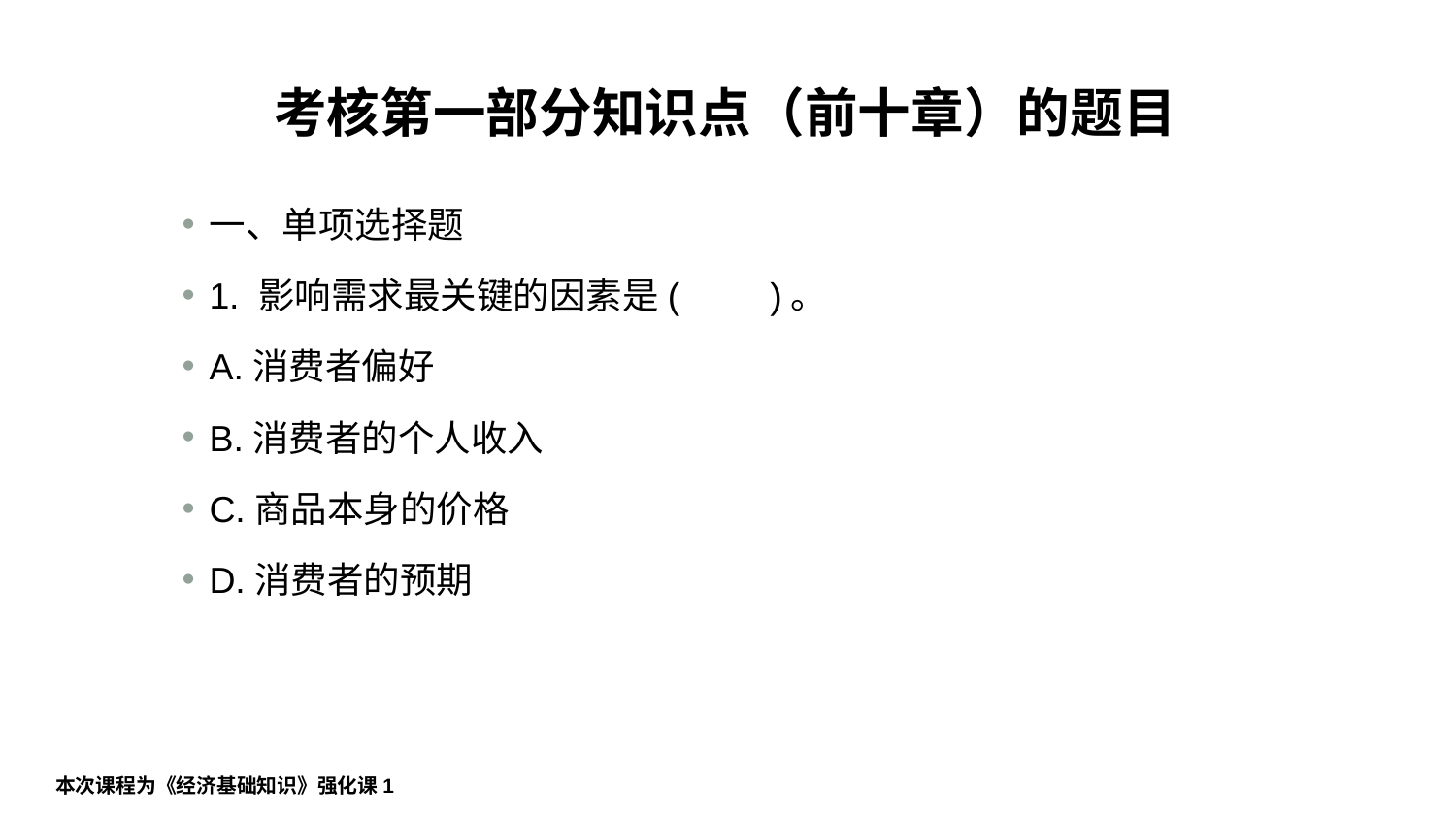

# 考核第一部分知识点（前十章）的题目
一、单项选择题
1. 影响需求最关键的因素是(　　)。
A.消费者偏好
B.消费者的个人收入
C.商品本身的价格
D.消费者的预期